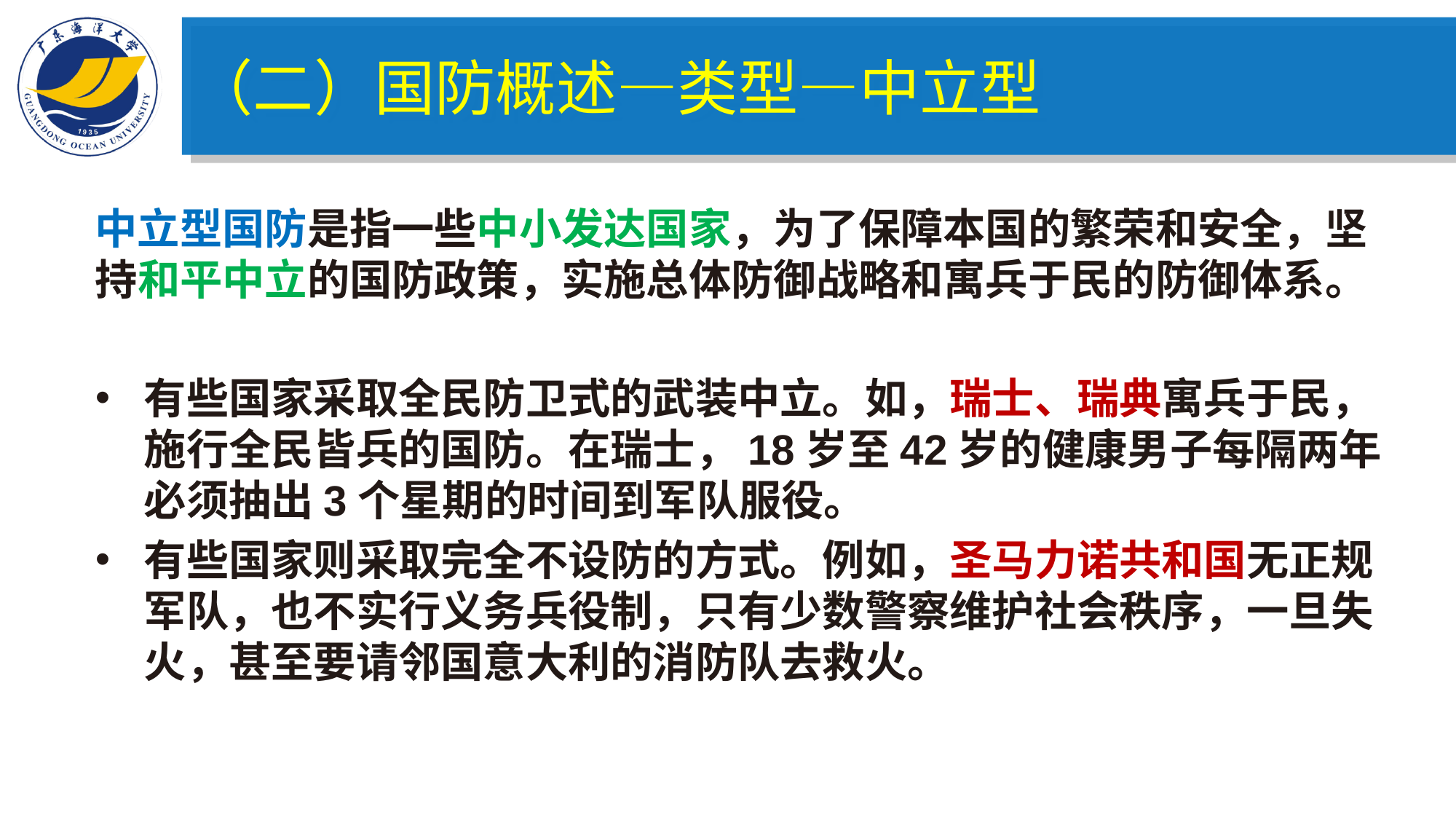

（二）国防概述—类型—中立型
中立型国防是指一些中小发达国家，为了保障本国的繁荣和安全，坚持和平中立的国防政策，实施总体防御战略和寓兵于民的防御体系。

有些国家采取全民防卫式的武装中立。如，瑞士、瑞典寓兵于民，施行全民皆兵的国防。在瑞士，18岁至42岁的健康男子每隔两年必须抽出3个星期的时间到军队服役。
有些国家则采取完全不设防的方式。例如，圣马力诺共和国无正规军队，也不实行义务兵役制，只有少数警察维护社会秩序，一旦失火，甚至要请邻国意大利的消防队去救火。